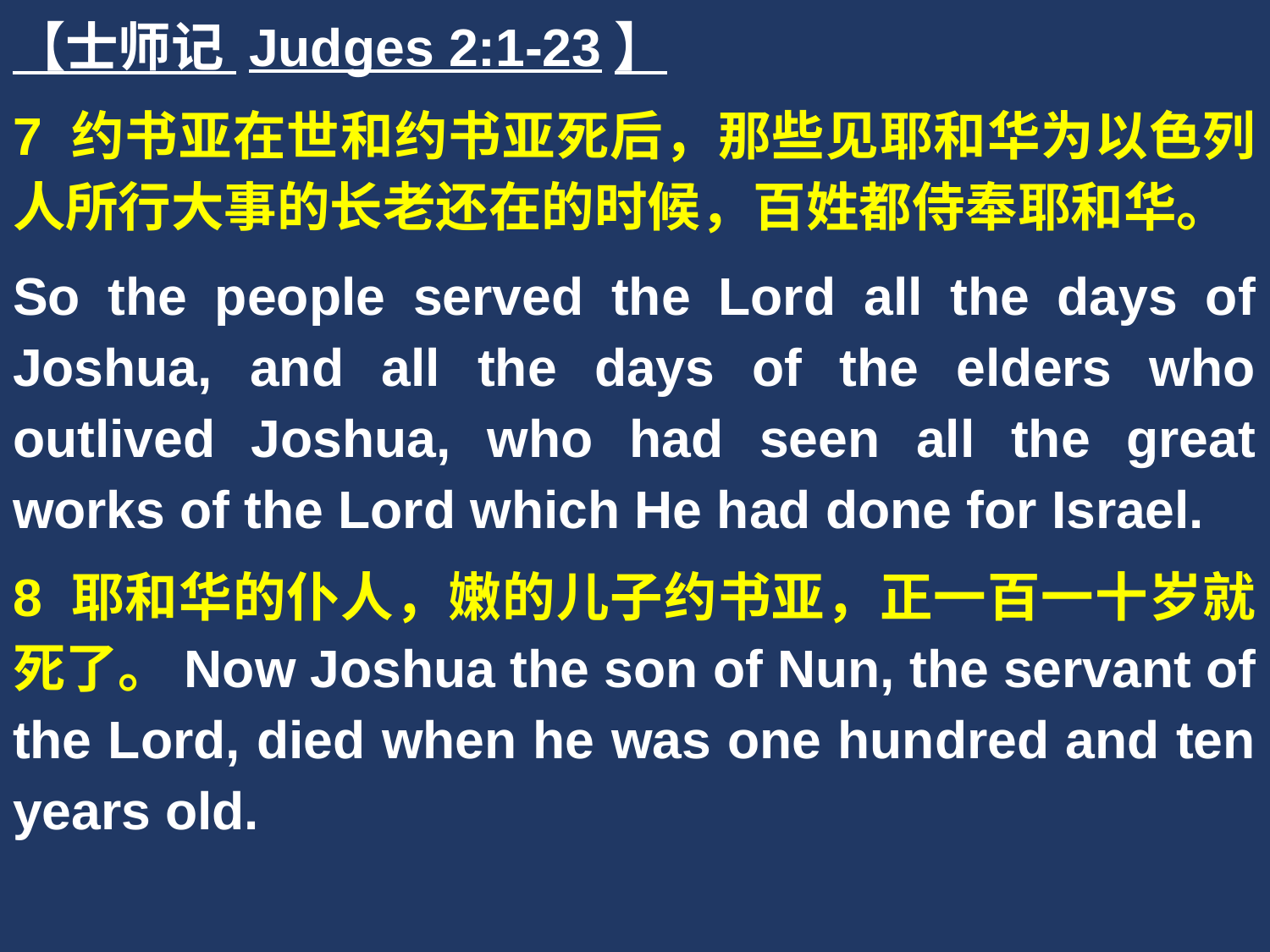

【士师记 Judges 2:1-23】
7 约书亚在世和约书亚死后，那些见耶和华为以色列人所行大事的长老还在的时候，百姓都侍奉耶和华。
So the people served the Lord all the days of Joshua, and all the days of the elders who outlived Joshua, who had seen all the great works of the Lord which He had done for Israel.
8 耶和华的仆人，嫩的儿子约书亚，正一百一十岁就死了。Now Joshua the son of Nun, the servant of the Lord, died when he was one hundred and ten years old.